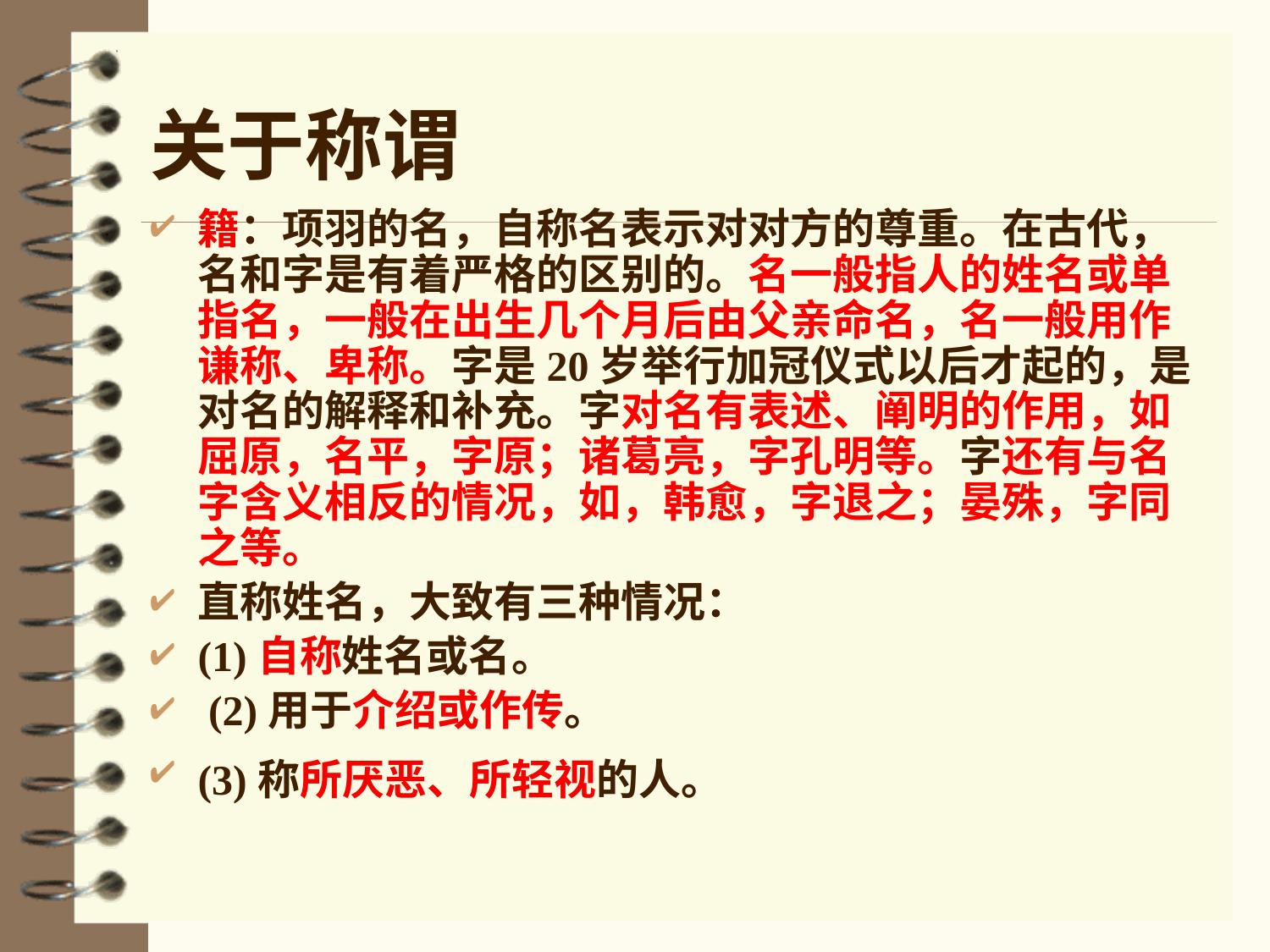

# 关于称谓
籍：项羽的名，自称名表示对对方的尊重。在古代，名和字是有着严格的区别的。名一般指人的姓名或单指名，一般在出生几个月后由父亲命名，名一般用作谦称、卑称。字是20岁举行加冠仪式以后才起的，是对名的解释和补充。字对名有表述、阐明的作用，如屈原，名平，字原；诸葛亮，字孔明等。字还有与名字含义相反的情况，如，韩愈，字退之；晏殊，字同之等。
直称姓名，大致有三种情况：
(1)自称姓名或名。
 (2)用于介绍或作传。
(3)称所厌恶、所轻视的人。